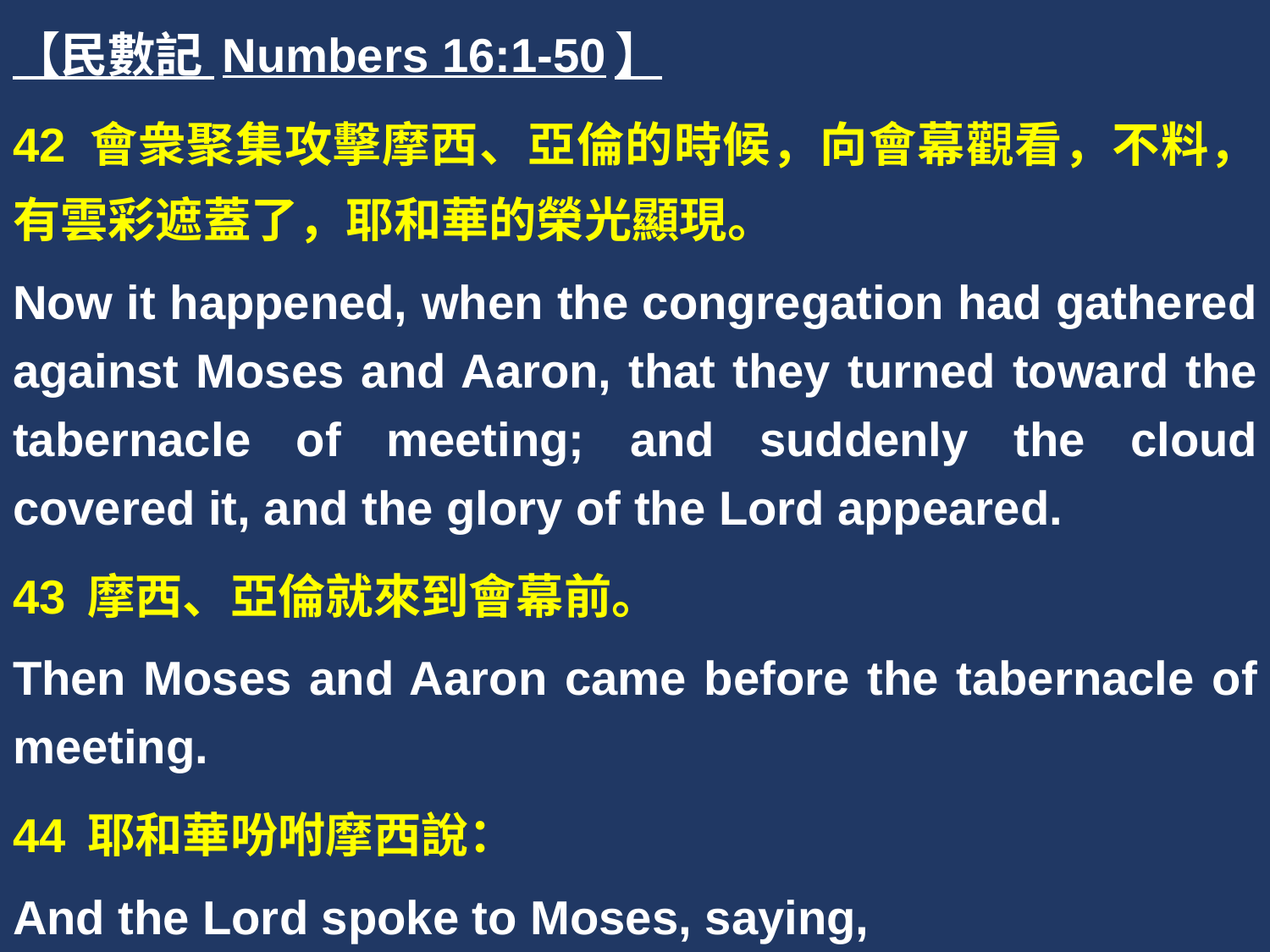

【民數記 Numbers 16:1-50】
42 會衆聚集攻擊摩西、亞倫的時候，向會幕觀看，不料，有雲彩遮蓋了，耶和華的榮光顯現。
Now it happened, when the congregation had gathered against Moses and Aaron, that they turned toward the tabernacle of meeting; and suddenly the cloud covered it, and the glory of the Lord appeared.
43 摩西、亞倫就來到會幕前。
Then Moses and Aaron came before the tabernacle of meeting.
44 耶和華吩咐摩西說：
And the Lord spoke to Moses, saying,